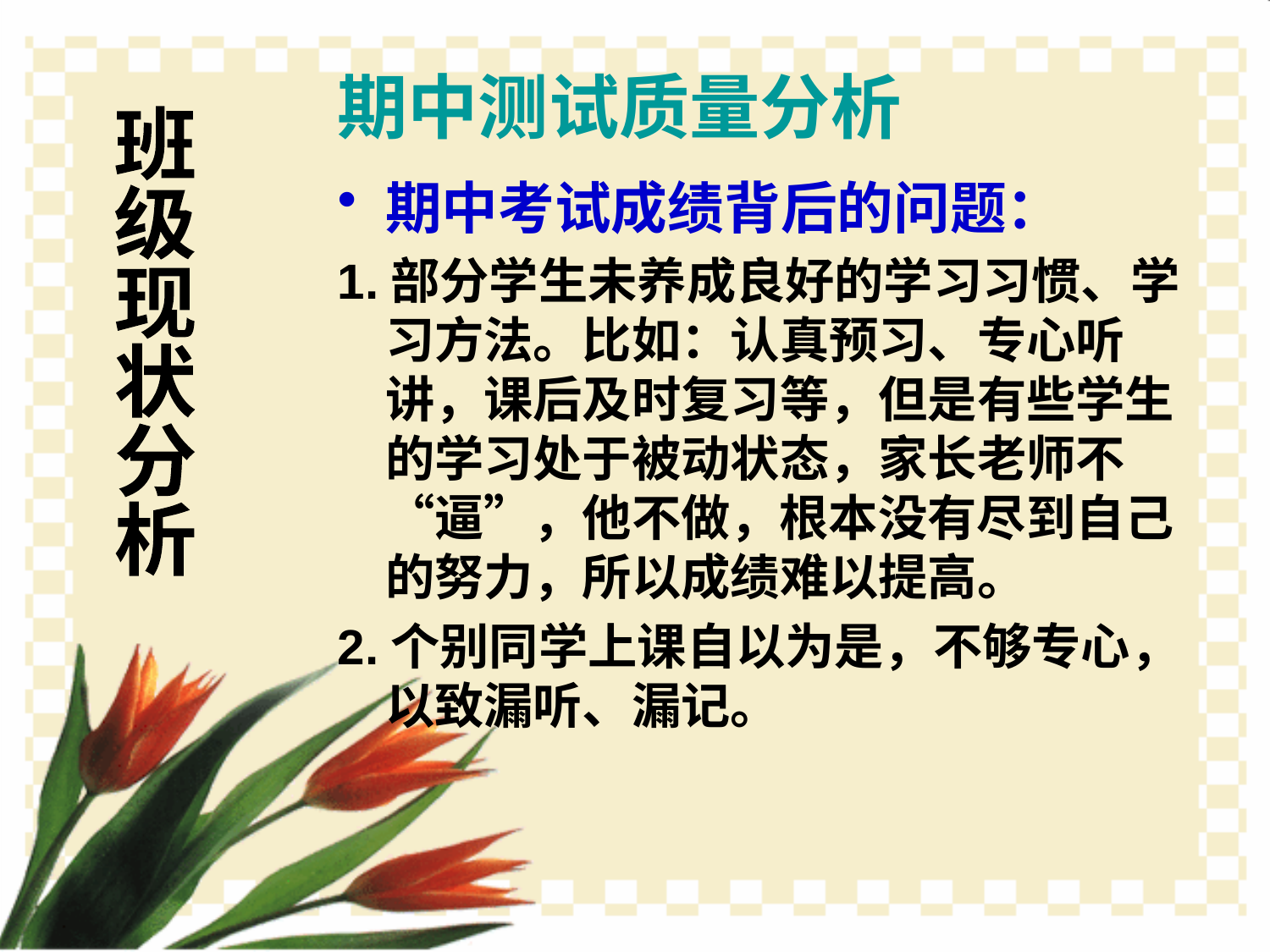

期中测试质量分析
班
级
现
状
分
析
期中考试成绩背后的问题：
1.部分学生未养成良好的学习习惯、学习方法。比如：认真预习、专心听讲，课后及时复习等，但是有些学生的学习处于被动状态，家长老师不“逼”，他不做，根本没有尽到自己的努力，所以成绩难以提高。
2.个别同学上课自以为是，不够专心，以致漏听、漏记。